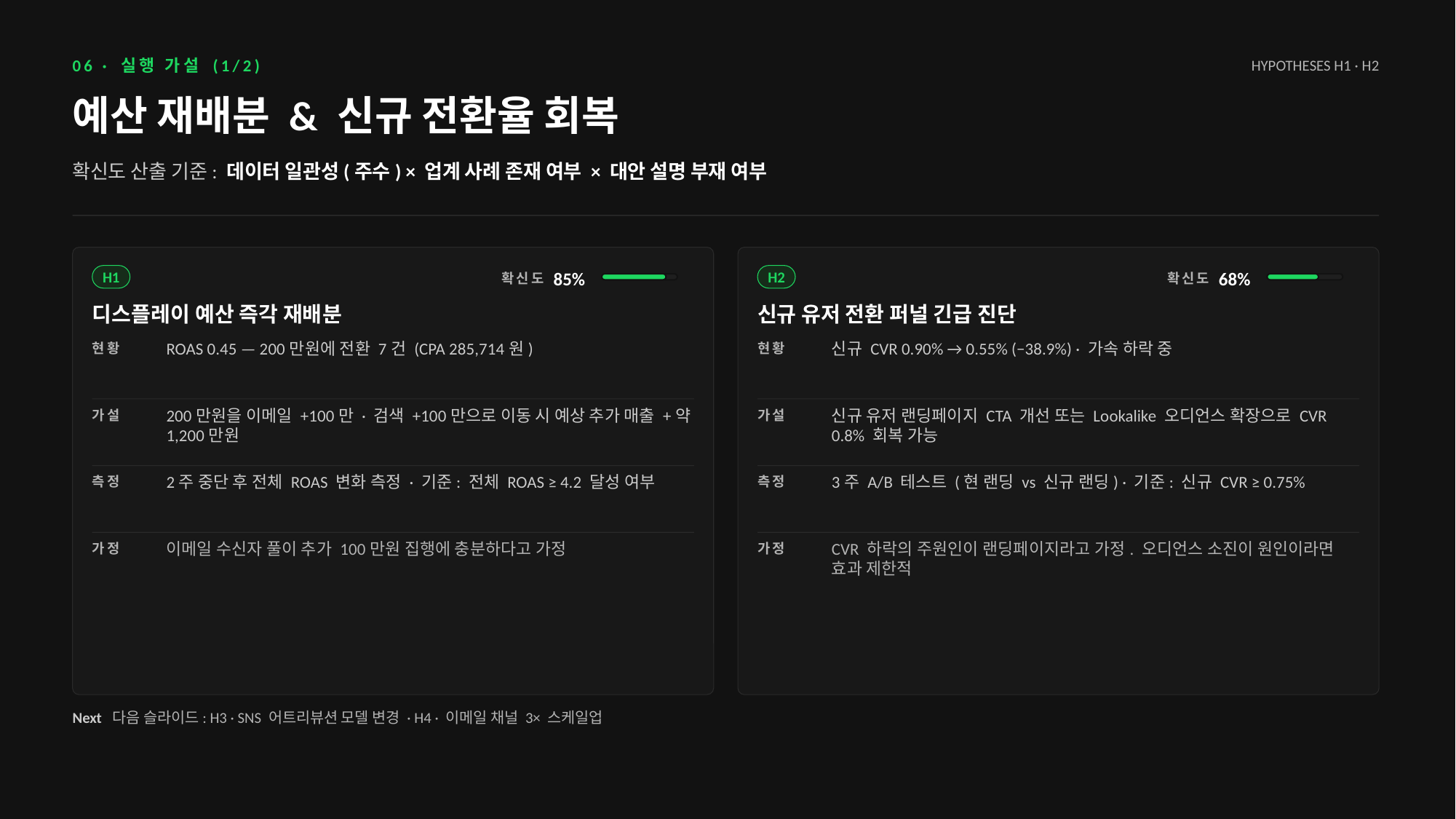

06 · 실행 가설 (1/2)
HYPOTHESES H1 · H2
예산 재배분 & 신규 전환율 회복
확신도 산출 기준: 데이터 일관성(주수) × 업계 사례 존재 여부 × 대안 설명 부재 여부

H1

H2
확신도
85%
확신도
68%

디스플레이 예산 즉각 재배분
신규 유저 전환 퍼널 긴급 진단
현황
ROAS 0.45 — 200만원에 전환 7건 (CPA 285,714원)
현황
신규 CVR 0.90% → 0.55% (−38.9%) · 가속 하락 중

가설
200만원을 이메일 +100만 · 검색 +100만으로 이동 시 예상 추가 매출 +약 1,200만원
가설
신규 유저 랜딩페이지 CTA 개선 또는 Lookalike 오디언스 확장으로 CVR 0.8% 회복 가능

측정
2주 중단 후 전체 ROAS 변화 측정 · 기준: 전체 ROAS ≥ 4.2 달성 여부
측정
3주 A/B 테스트 (현 랜딩 vs 신규 랜딩) · 기준: 신규 CVR ≥ 0.75%

가정
이메일 수신자 풀이 추가 100만원 집행에 충분하다고 가정
가정
CVR 하락의 주원인이 랜딩페이지라고 가정. 오디언스 소진이 원인이라면 효과 제한적
Next  다음 슬라이드: H3 · SNS 어트리뷰션 모델 변경 · H4 · 이메일 채널 3× 스케일업